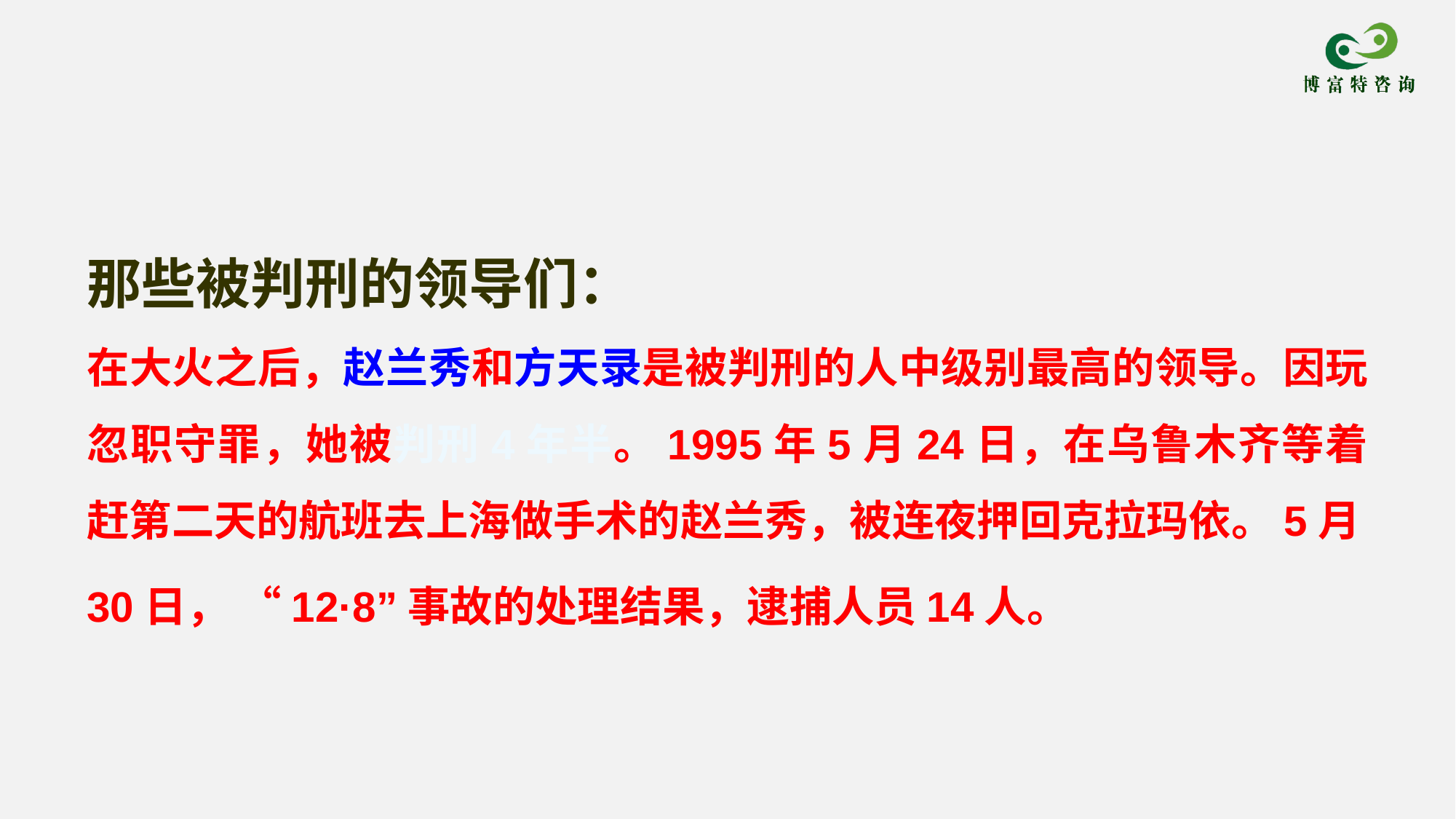

那些被判刑的领导们：
在大火之后，赵兰秀和方天录是被判刑的人中级别最高的领导。因玩忽职守罪，她被判刑4年半。1995年5月24日，在乌鲁木齐等着赶第二天的航班去上海做手术的赵兰秀，被连夜押回克拉玛依。5月30日， “12·8”事故的处理结果，逮捕人员14人。